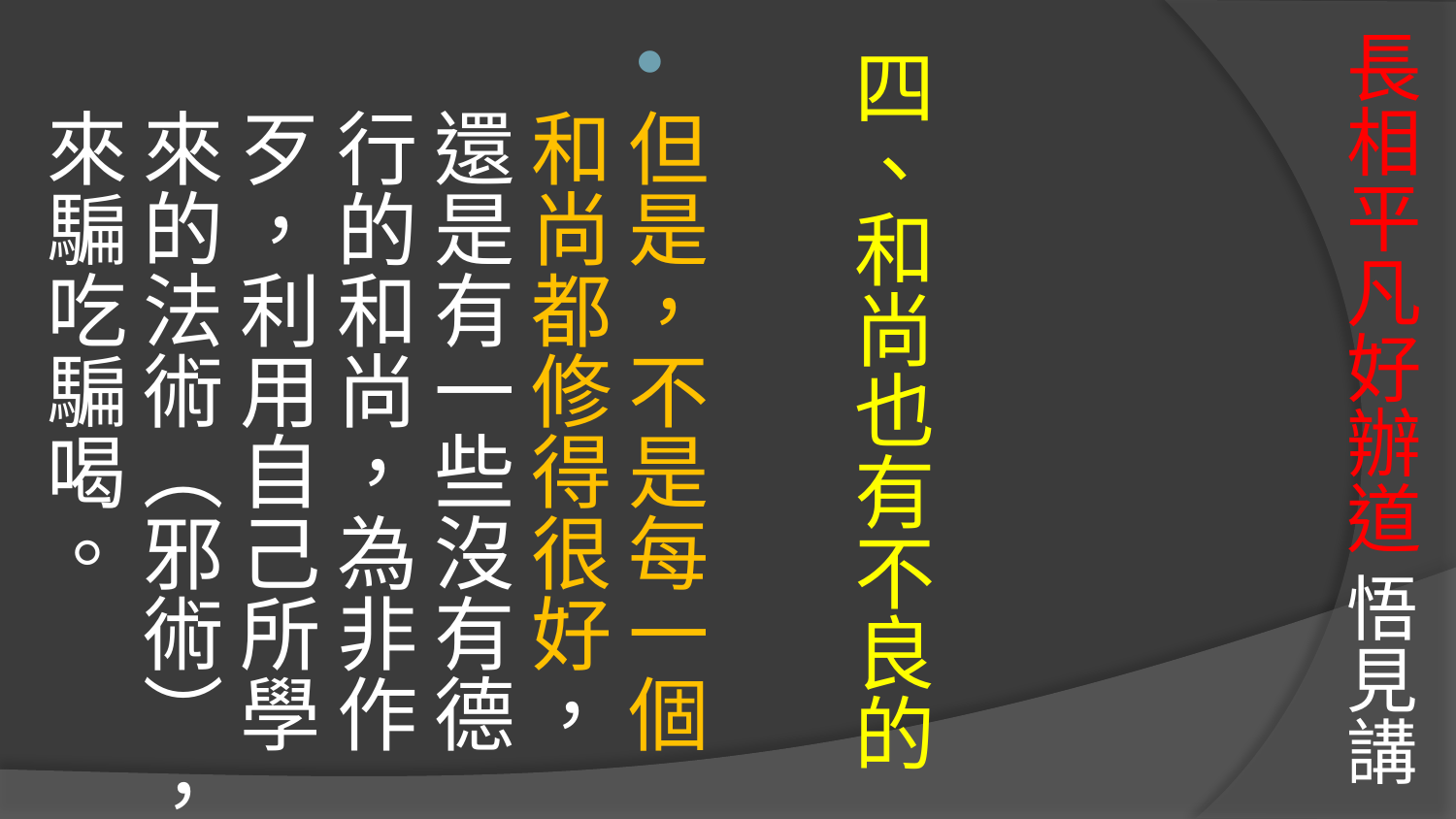

# 長相平凡好辦道 悟見講
四、和尚也有不良的

但是，不是每一個和尚都修得很好，還是有一些沒有德行的和尚，為非作歹，利用自己所學來的法術（邪術），來騙吃騙喝。